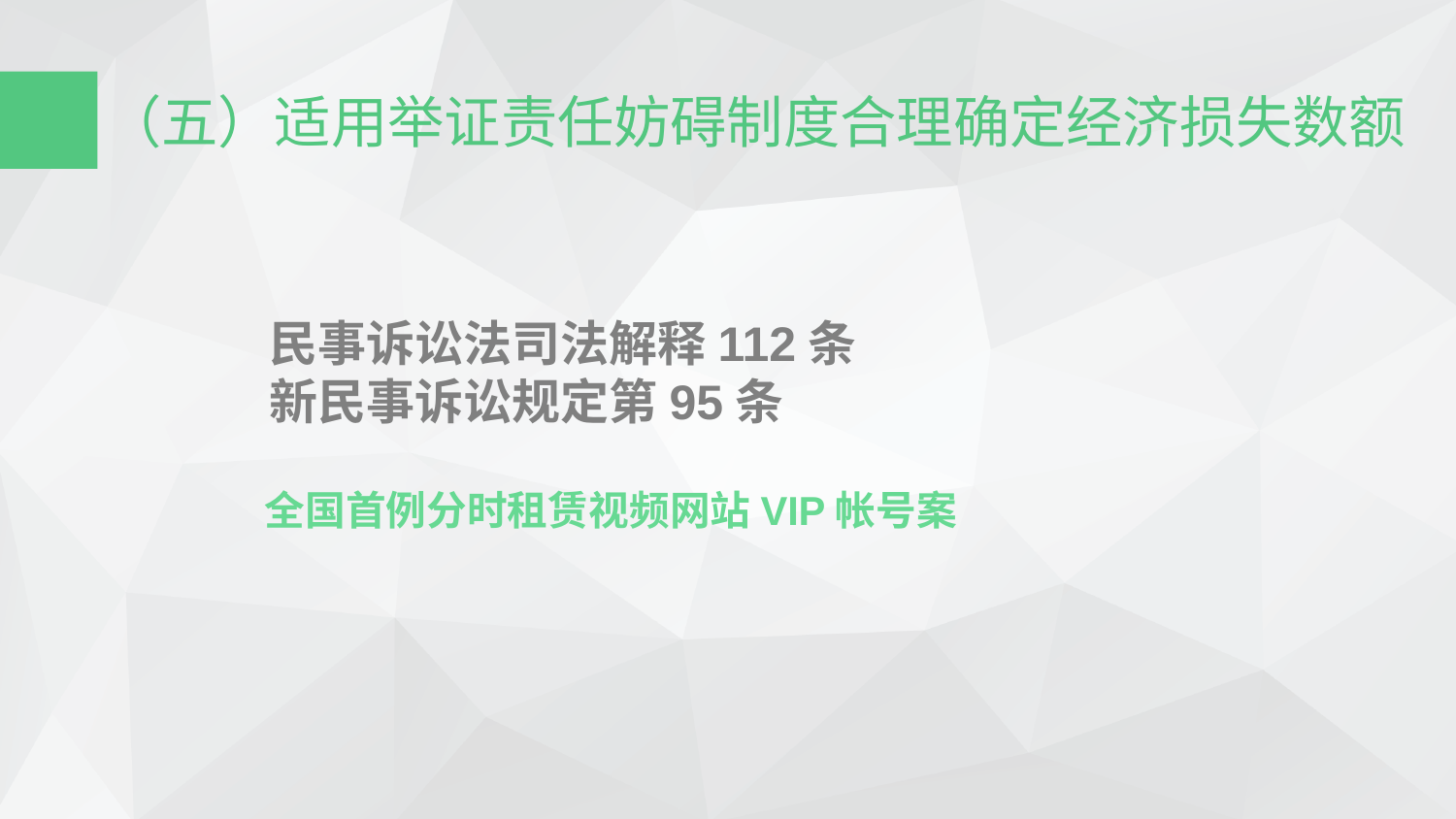

（五）适用举证责任妨碍制度合理确定经济损失数额
民事诉讼法司法解释112条
新民事诉讼规定第95条
全国首例分时租赁视频网站VIP帐号案